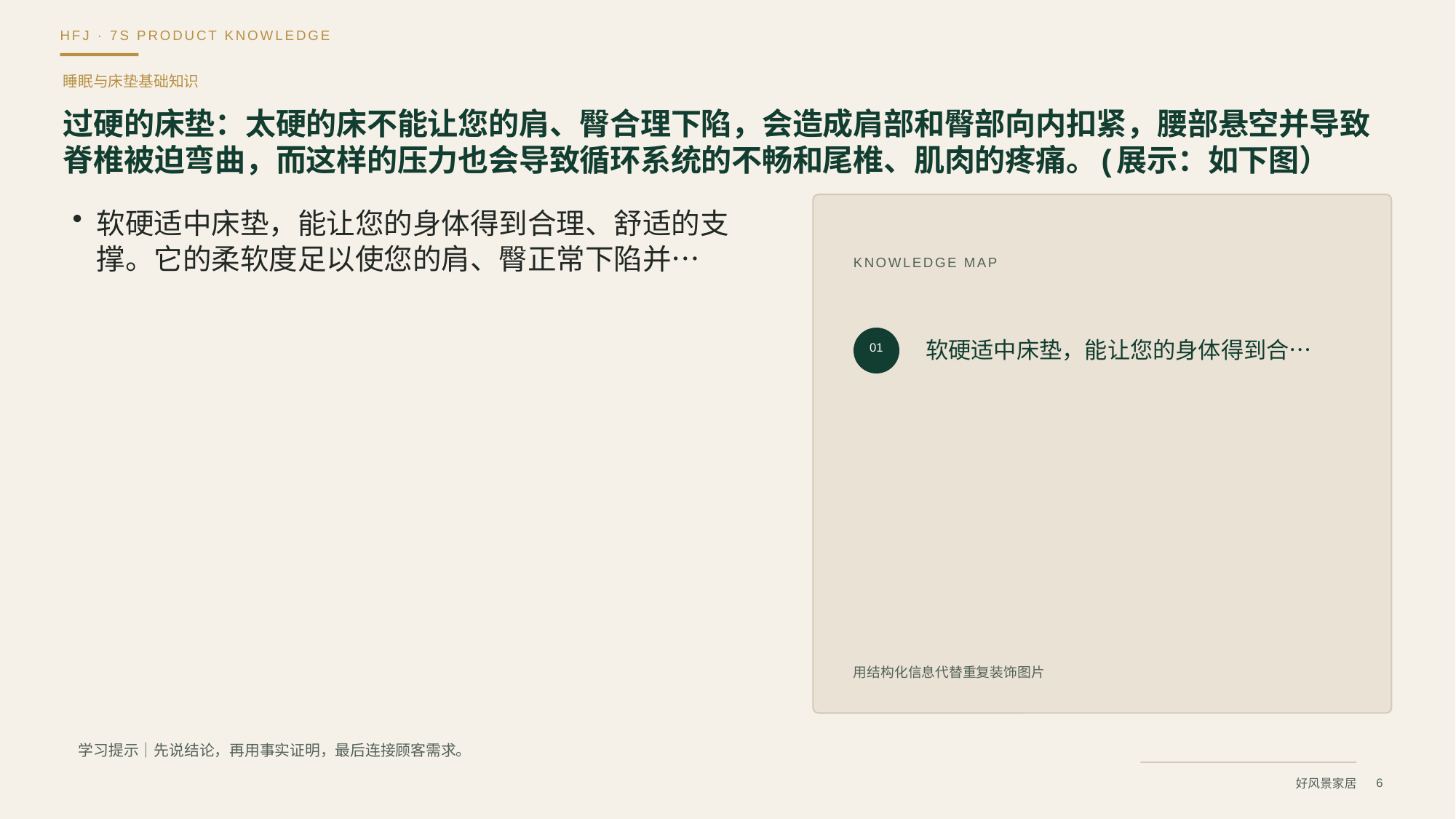

睡眠与床垫基础知识
过硬的床垫：太硬的床不能让您的肩、臀合理下陷，会造成肩部和臀部向内扣紧，腰部悬空并导致脊椎被迫弯曲，而这样的压力也会导致循环系统的不畅和尾椎、肌肉的疼痛。(展示：如下图）
软硬适中床垫，能让您的身体得到合理、舒适的支撑。它的柔软度足以使您的肩、臀正常下陷并…

KNOWLEDGE MAP

软硬适中床垫，能让您的身体得到合…
01
用结构化信息代替重复装饰图片
学习提示｜先说结论，再用事实证明，最后连接顾客需求。
6